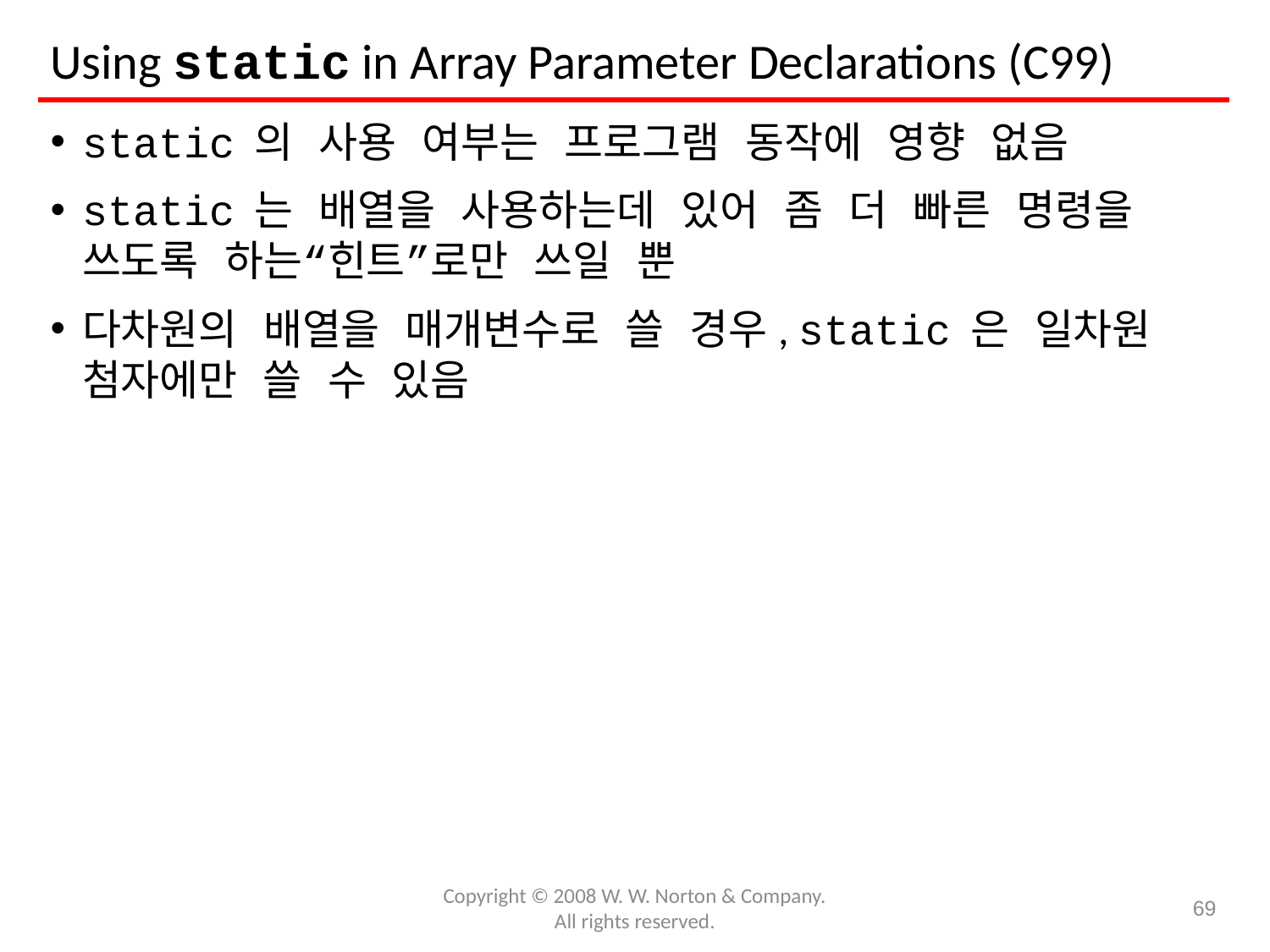

# Using static in Array Parameter Declarations (C99)
static 의 사용 여부는 프로그램 동작에 영향 없음
static 는 배열을 사용하는데 있어 좀 더 빠른 명령을 쓰도록 하는“힌트”로만 쓰일 뿐
다차원의 배열을 매개변수로 쓸 경우, static 은 일차원 첨자에만 쓸 수 있음
Copyright © 2008 W. W. Norton & Company.
All rights reserved.
69